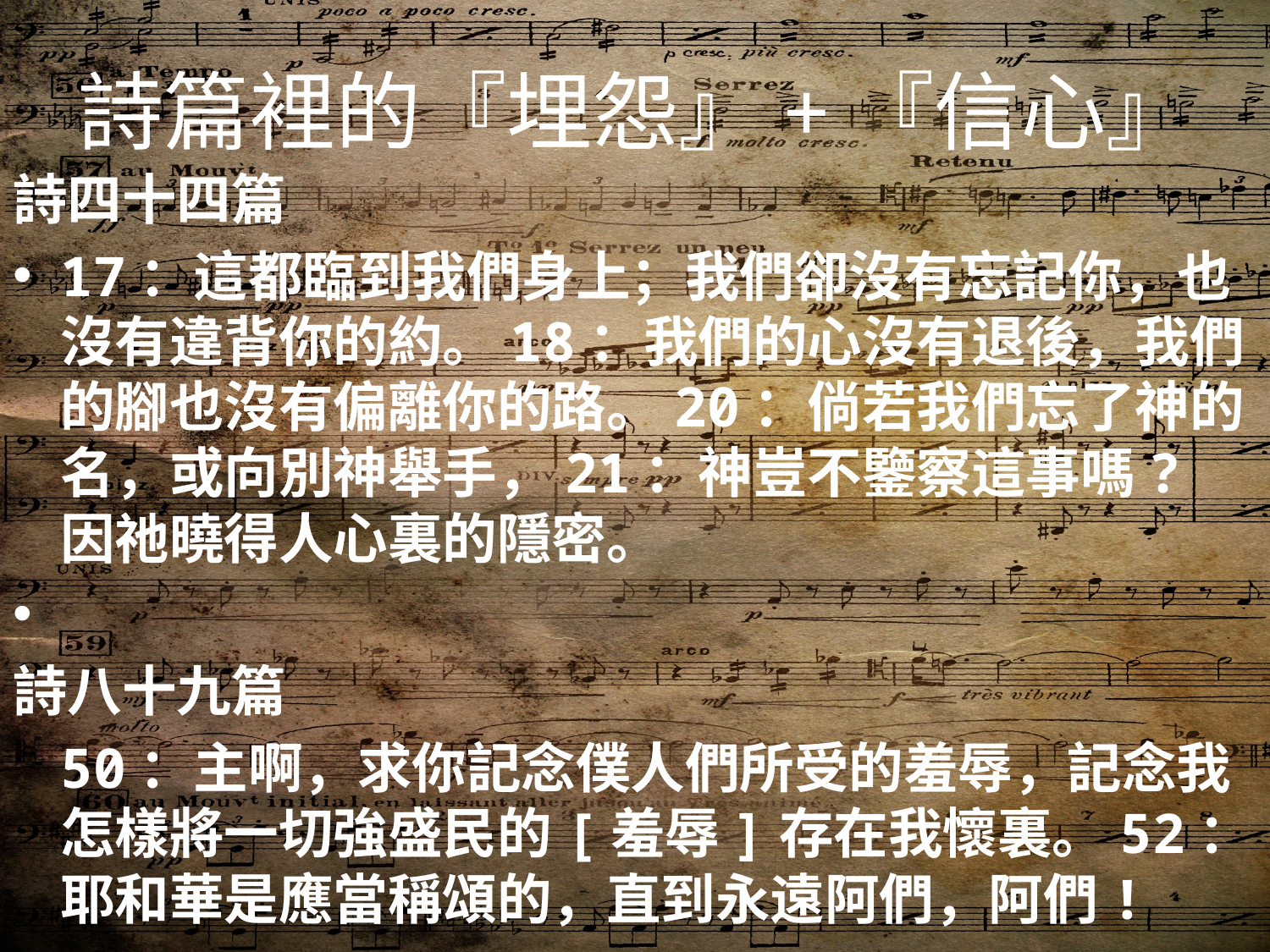

# 詩篇裡的『埋怨』+『信心』
詩四十四篇
17：這都臨到我們身上；我們卻沒有忘記你，也沒有違背你的約。18：我們的心沒有退後，我們的腳也沒有偏離你的路。20：倘若我們忘了神的名，或向別神舉手，21：神豈不鑒察這事嗎? 因祂曉得人心裏的隱密。

詩八十九篇
	50：主啊，求你記念僕人們所受的羞辱，記念我怎樣將一切強盛民的[羞辱]存在我懷裏。52：耶和華是應當稱頌的，直到永遠阿們，阿們!